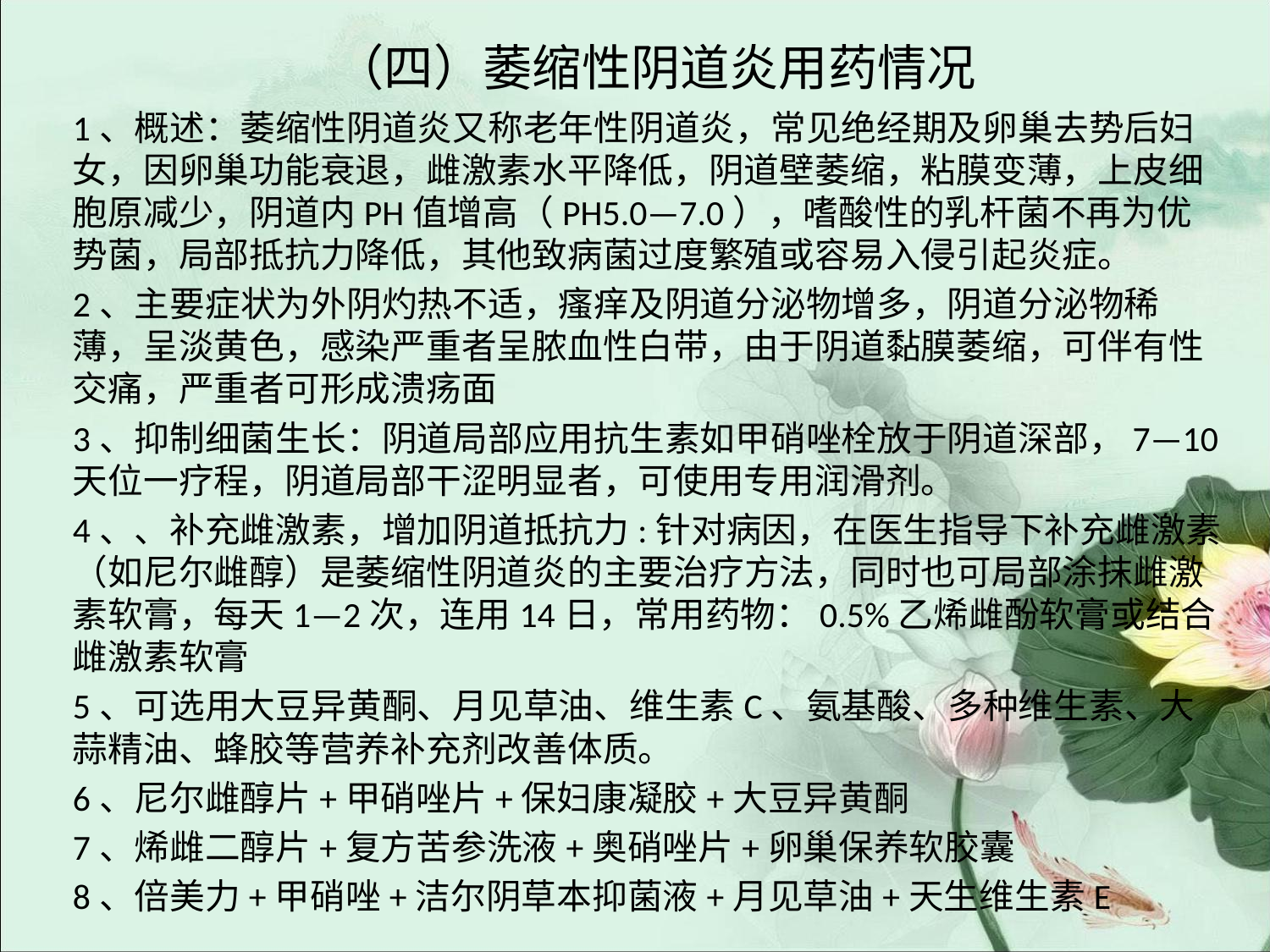

# （四）萎缩性阴道炎用药情况
1、概述：萎缩性阴道炎又称老年性阴道炎，常见绝经期及卵巢去势后妇女，因卵巢功能衰退，雌激素水平降低，阴道壁萎缩，粘膜变薄，上皮细胞原减少，阴道内PH值增高（PH5.0—7.0），嗜酸性的乳杆菌不再为优势菌，局部抵抗力降低，其他致病菌过度繁殖或容易入侵引起炎症。
2、主要症状为外阴灼热不适，瘙痒及阴道分泌物增多，阴道分泌物稀薄，呈淡黄色，感染严重者呈脓血性白带，由于阴道黏膜萎缩，可伴有性交痛，严重者可形成溃疡面
3、抑制细菌生长：阴道局部应用抗生素如甲硝唑栓放于阴道深部，7—10天位一疗程，阴道局部干涩明显者，可使用专用润滑剂。
4、、补充雌激素，增加阴道抵抗力:针对病因，在医生指导下补充雌激素（如尼尔雌醇）是萎缩性阴道炎的主要治疗方法，同时也可局部涂抹雌激素软膏，每天1—2次，连用14日，常用药物：0.5%乙烯雌酚软膏或结合雌激素软膏
5、可选用大豆异黄酮、月见草油、维生素C、氨基酸、多种维生素、大蒜精油、蜂胶等营养补充剂改善体质。
6、尼尔雌醇片+甲硝唑片+保妇康凝胶+大豆异黄酮
7、烯雌二醇片+复方苦参洗液+奥硝唑片+卵巢保养软胶囊
8、倍美力+甲硝唑+洁尔阴草本抑菌液+月见草油+天生维生素E